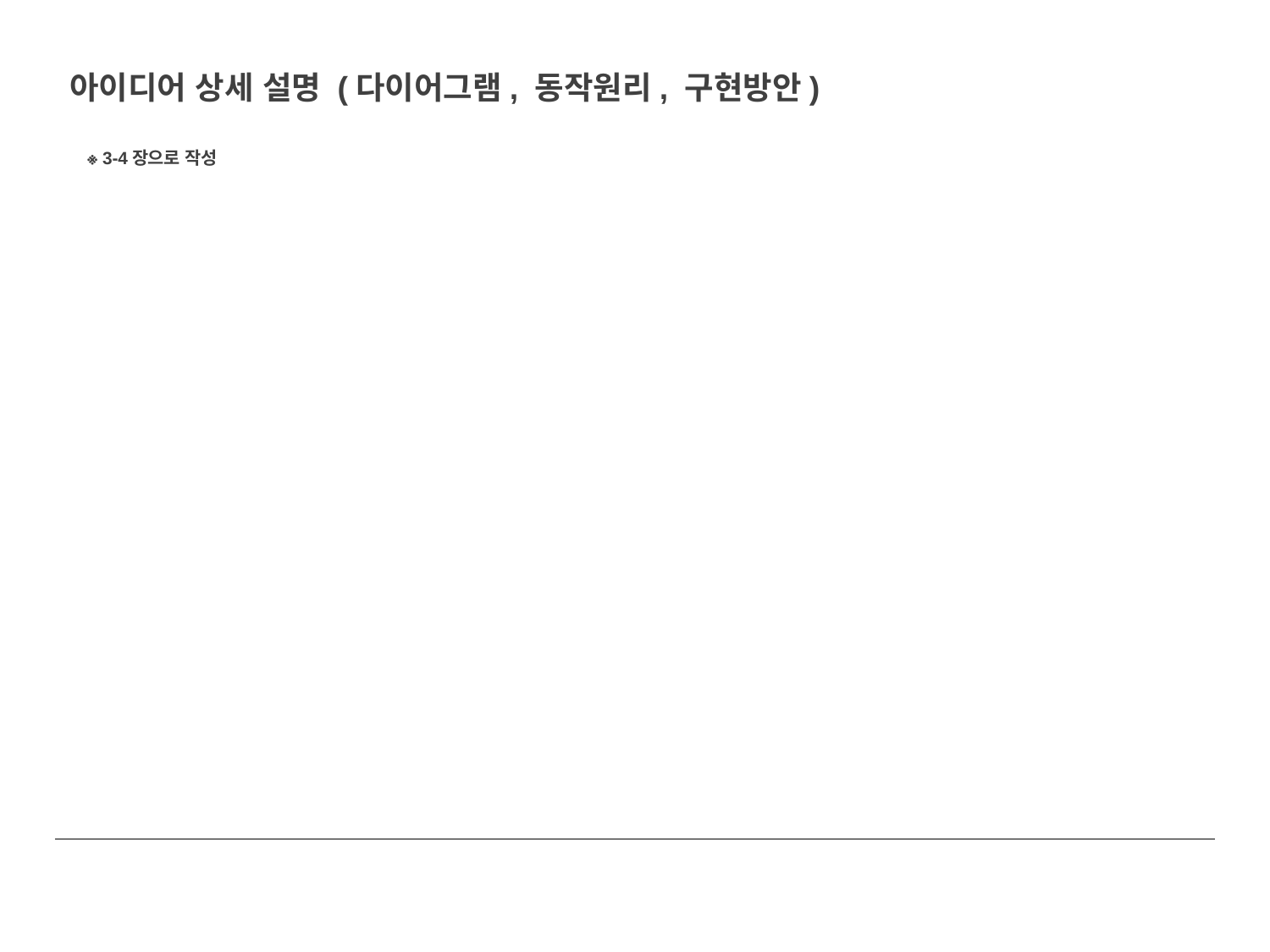

아이디어 상세 설명 (다이어그램, 동작원리, 구현방안)
※ 3-4장으로 작성